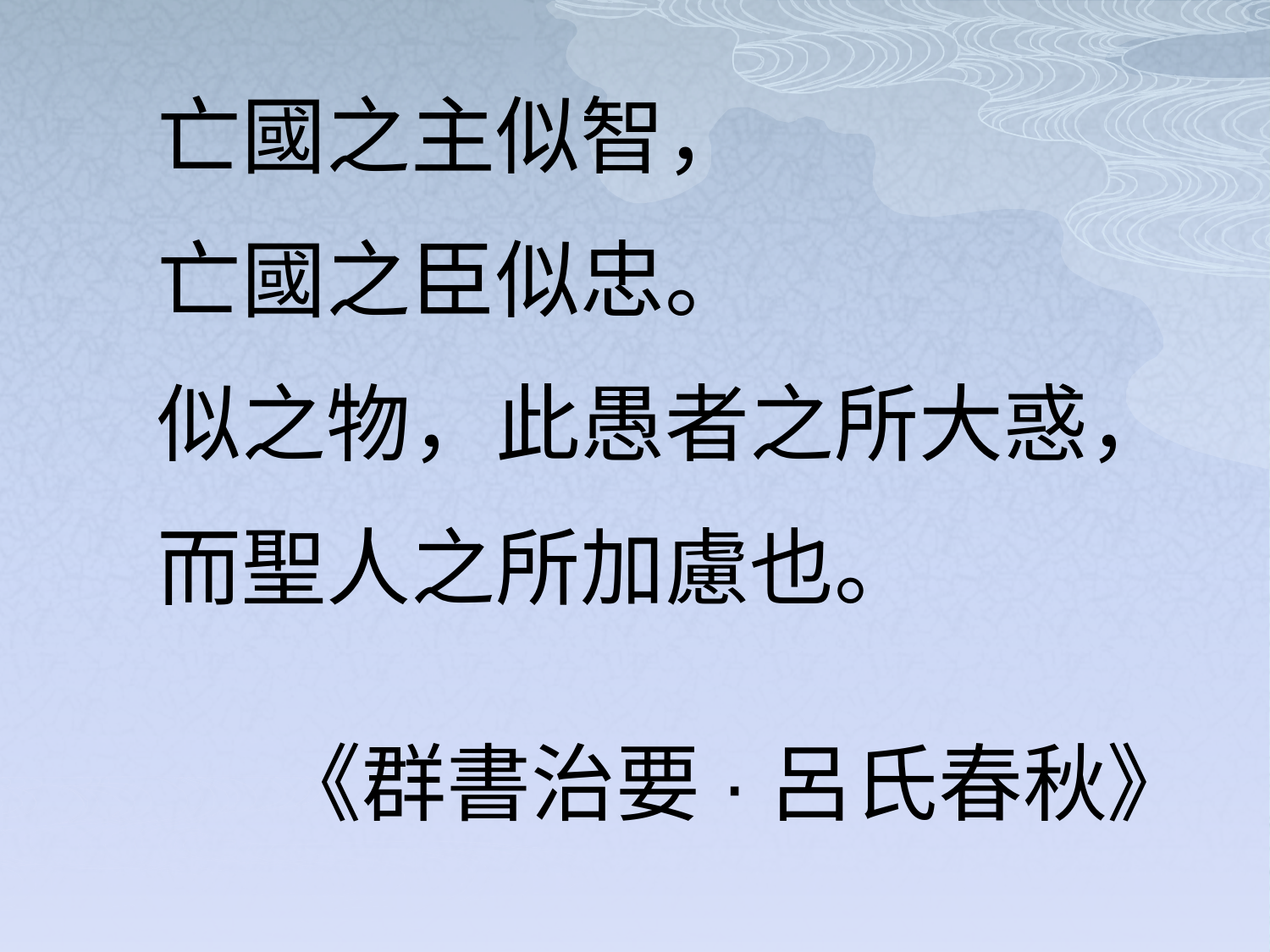

亡國之主似智，
亡國之臣似忠。
似之物，此愚者之所大惑，
而聖人之所加慮也。

《群書治要·呂氏春秋》